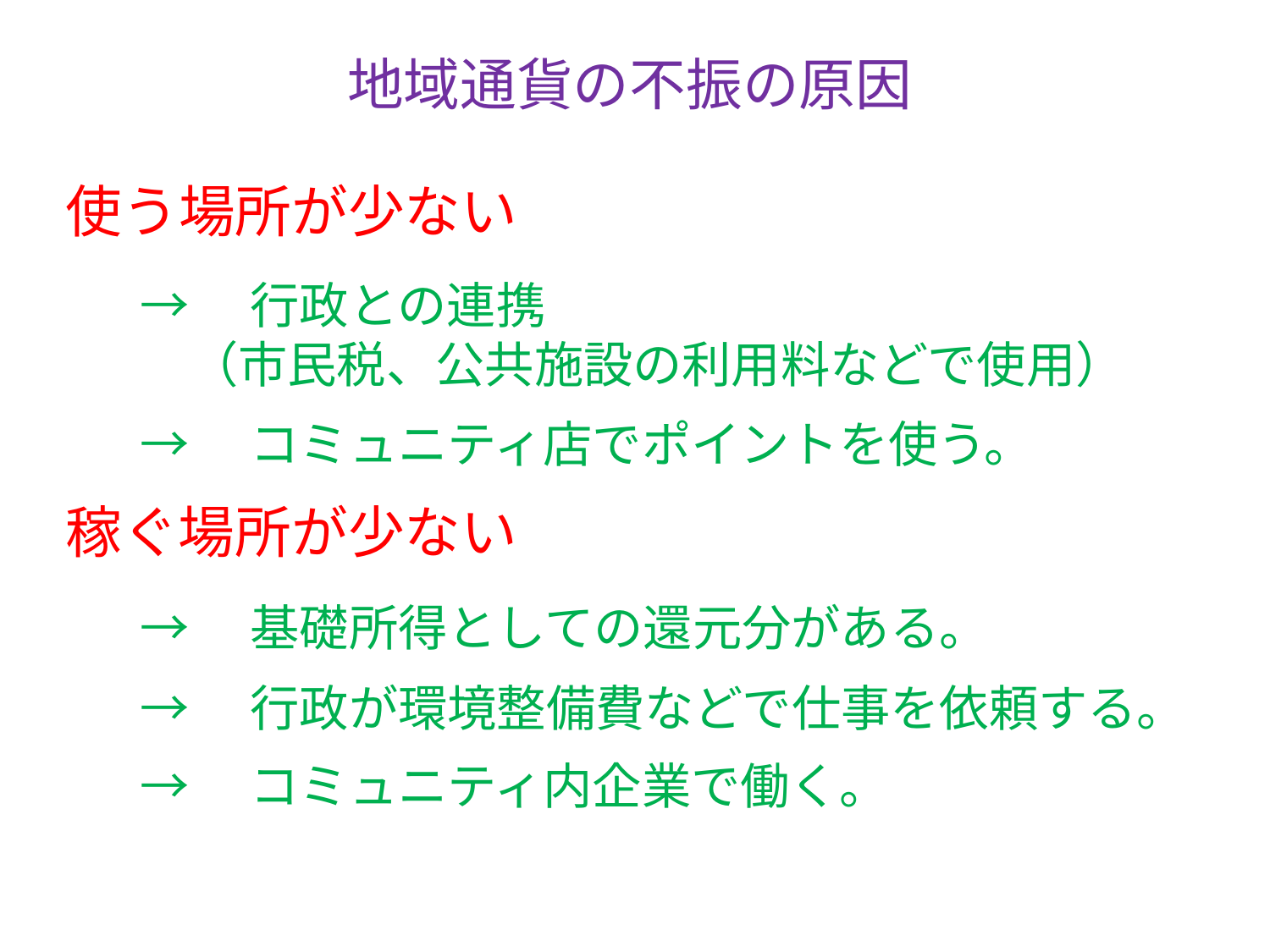

# 地域通貨の不振の原因
使う場所が少ない
→　行政との連携
　（市民税、公共施設の利用料などで使用）
→　コミュニティ店でポイントを使う。
稼ぐ場所が少ない
→　基礎所得としての還元分がある。
→　行政が環境整備費などで仕事を依頼する。
→　コミュニティ内企業で働く。